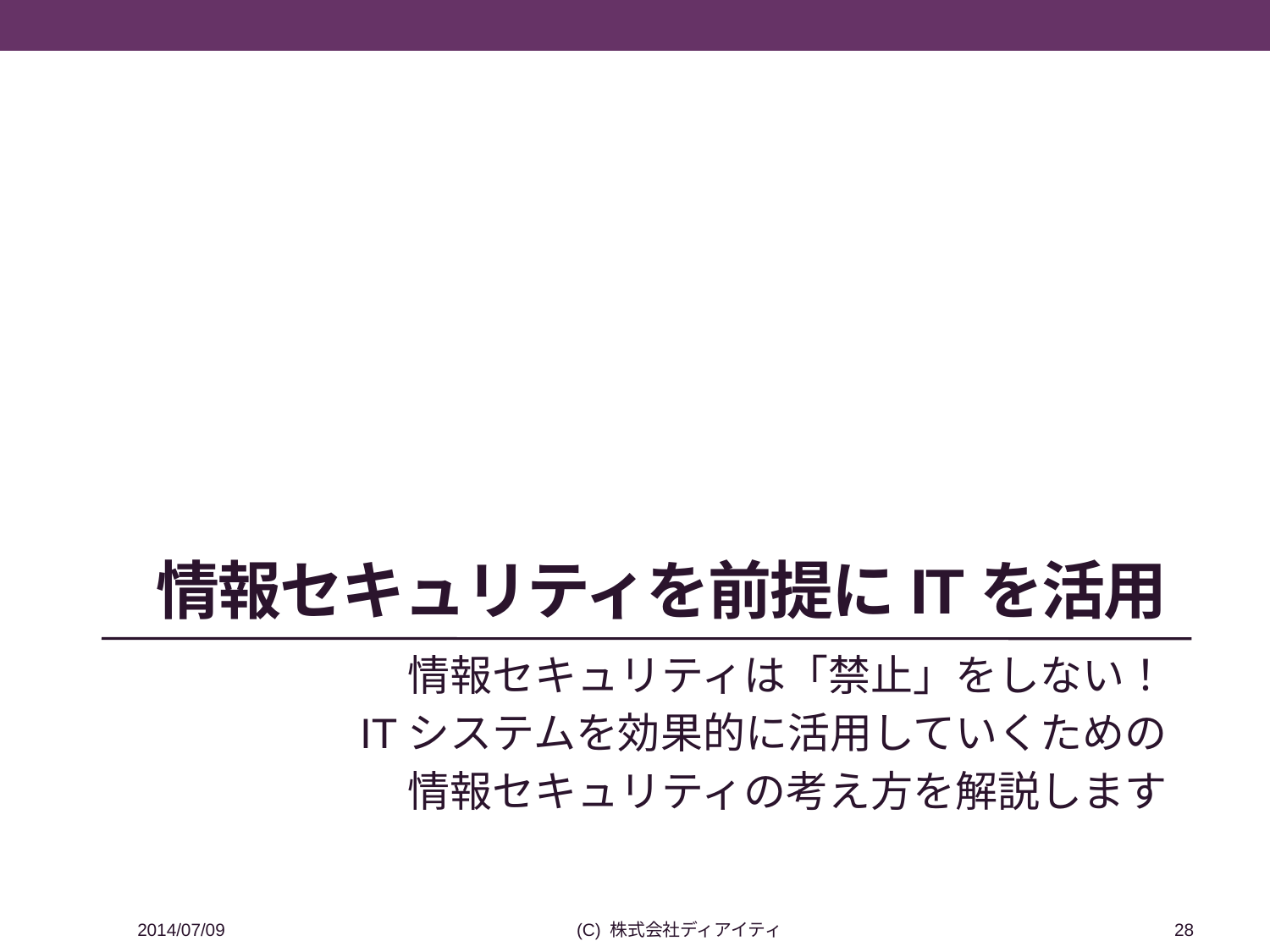

# 情報セキュリティを前提にITを活用
情報セキュリティは「禁止」をしない！
ITシステムを効果的に活用していくための
情報セキュリティの考え方を解説します
2014/07/09
(C) 株式会社ディアイティ
28